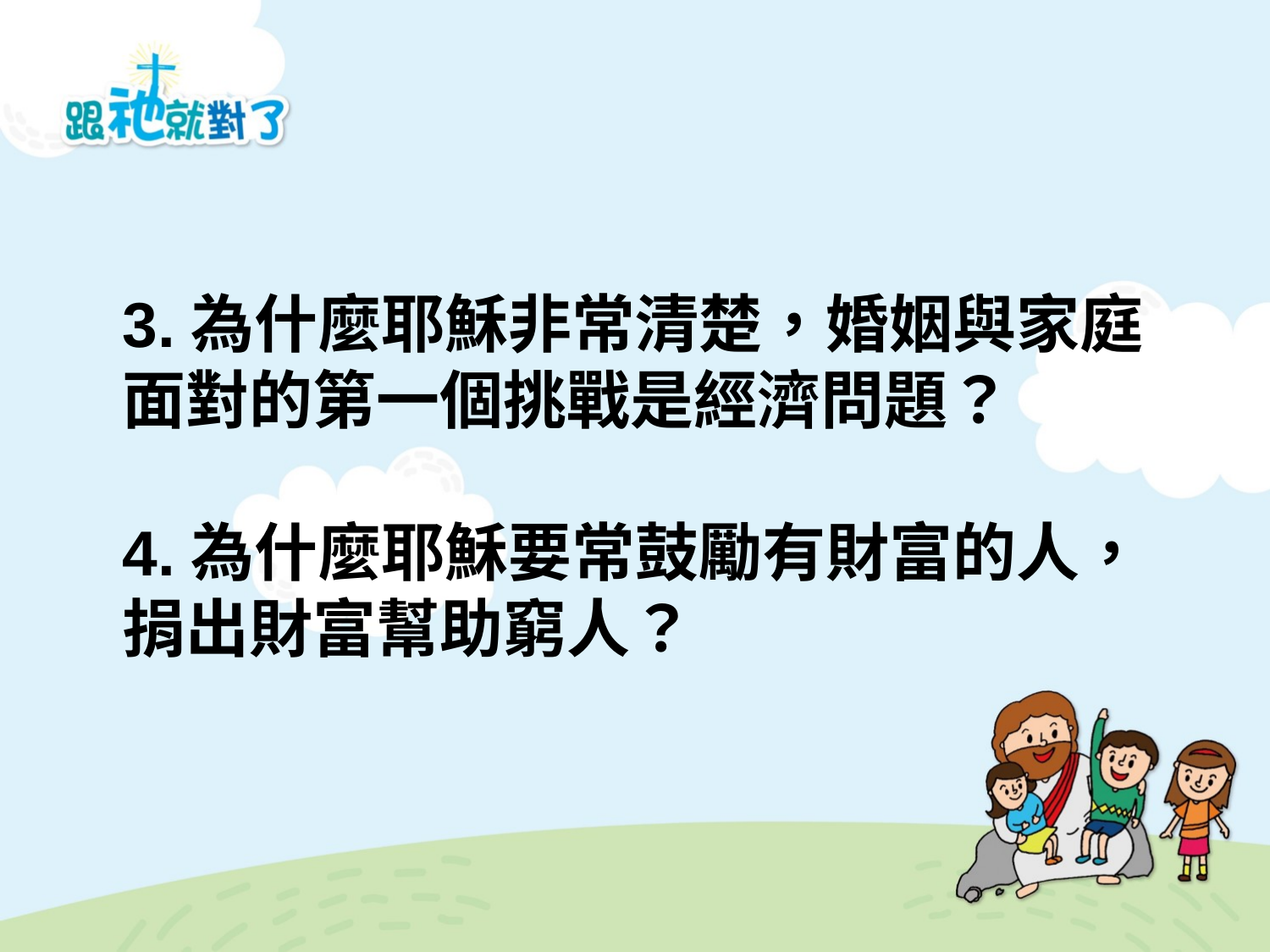

3.為什麼耶穌非常清楚，婚姻與家庭面對的第一個挑戰是經濟問題？

4.為什麼耶穌要常鼓勵有財富的人，捐出財富幫助窮人？